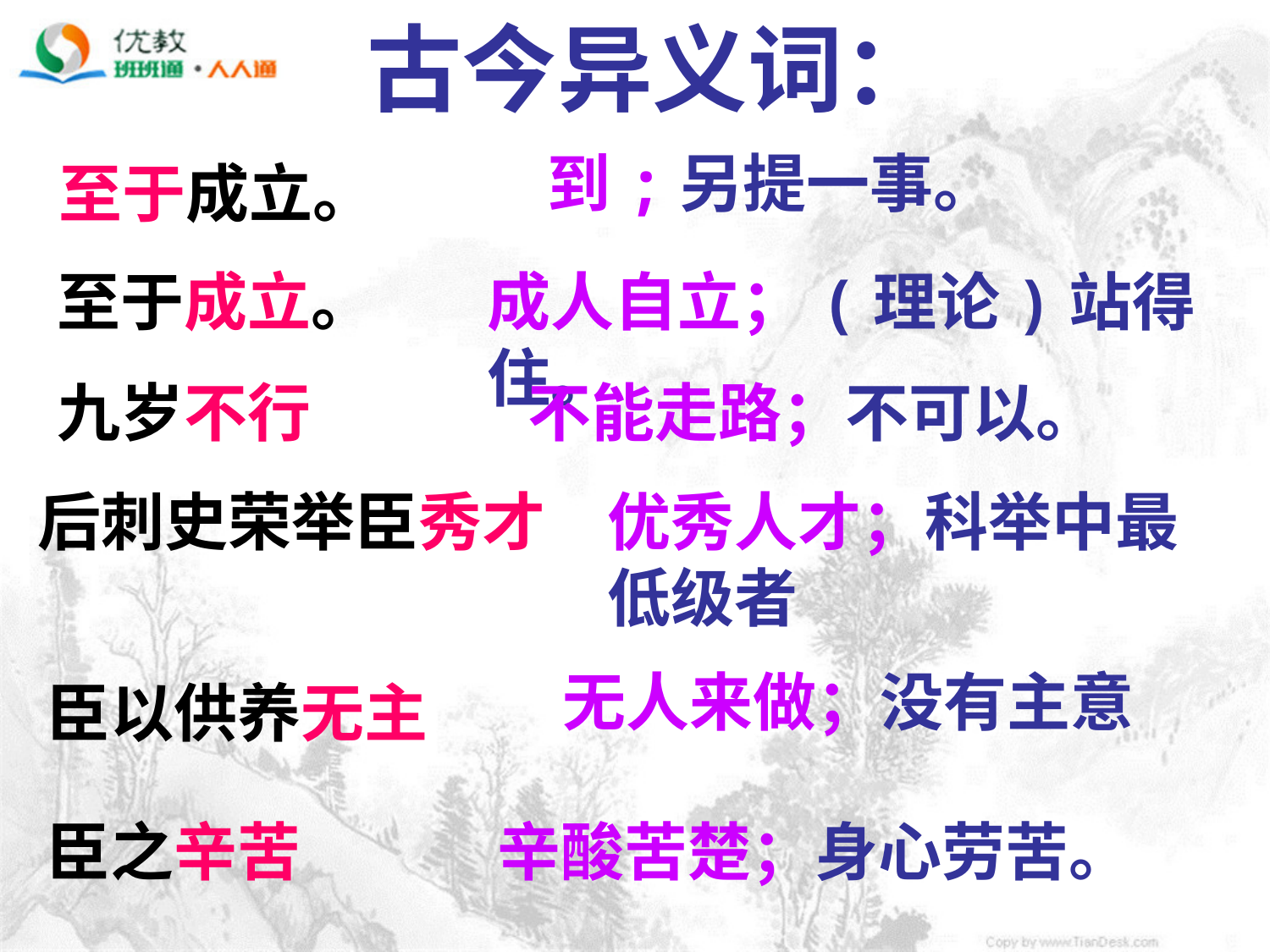

古今异义词：
到;另提一事。
至于成立。
至于成立。
成人自立；(理论)站得住。
九岁不行
不能走路；不可以。
后刺史荣举臣秀才
优秀人才；科举中最低级者
无人来做；没有主意
臣以供养无主
臣之辛苦
辛酸苦楚；身心劳苦。